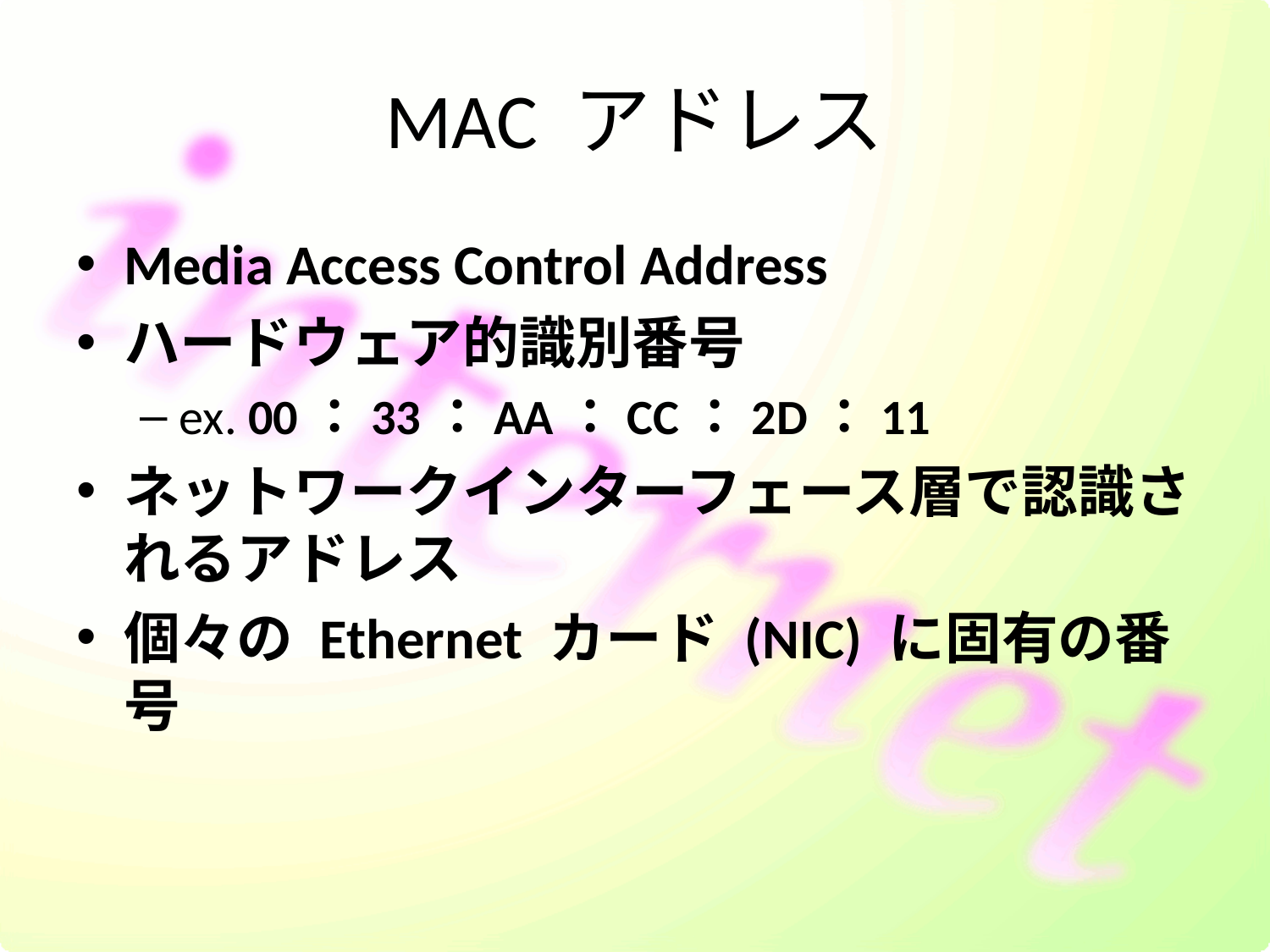

# MAC アドレス
Media Access Control Address
ハードウェア的識別番号
ex. 00：33：AA：CC：2D：11
ネットワークインターフェース層で認識されるアドレス
個々の Ethernet カード (NIC) に固有の番号